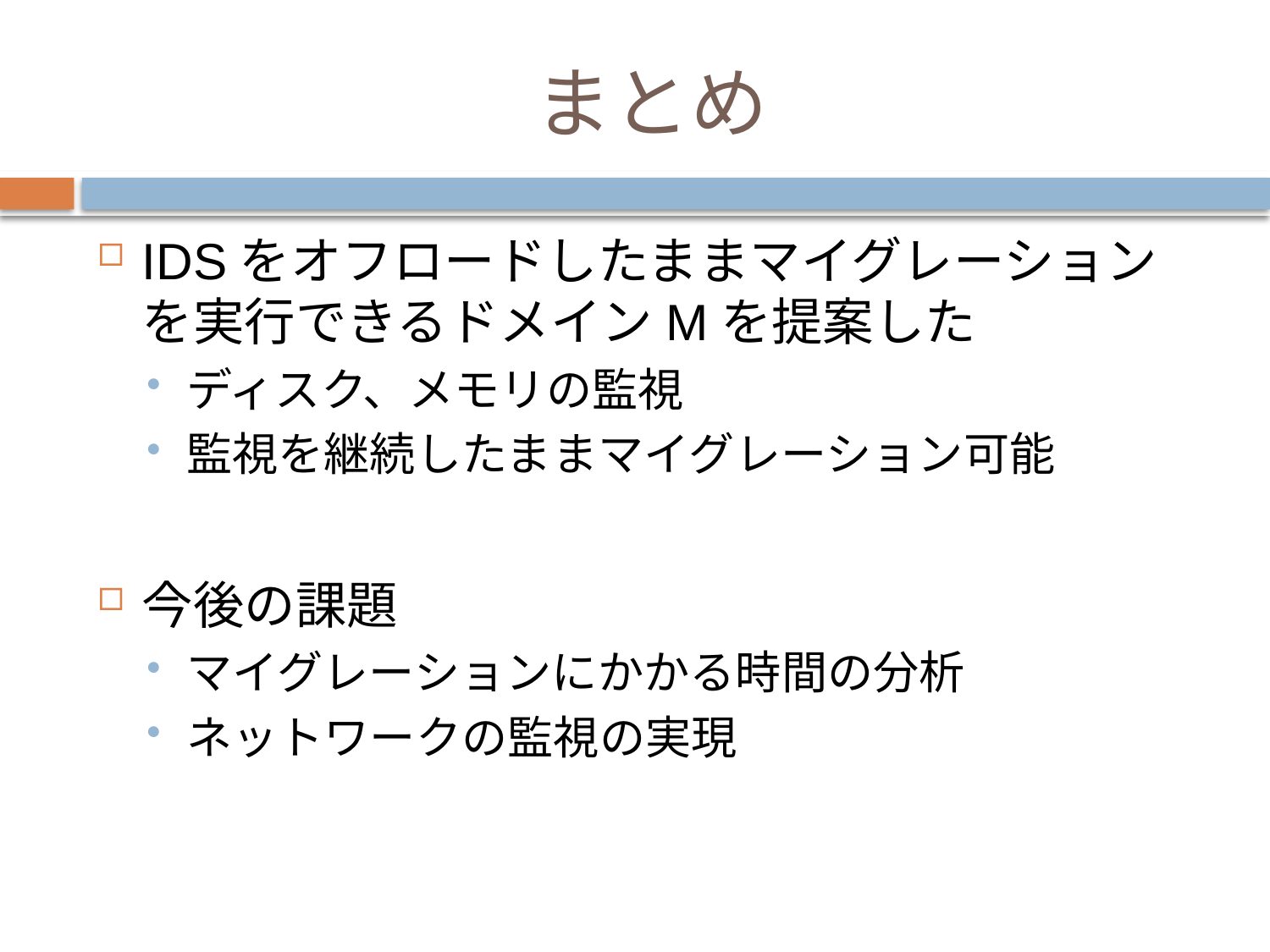

# まとめ
IDSをオフロードしたままマイグレーションを実行できるドメインMを提案した
ディスク、メモリの監視
監視を継続したままマイグレーション可能

今後の課題
マイグレーションにかかる時間の分析
ネットワークの監視の実現